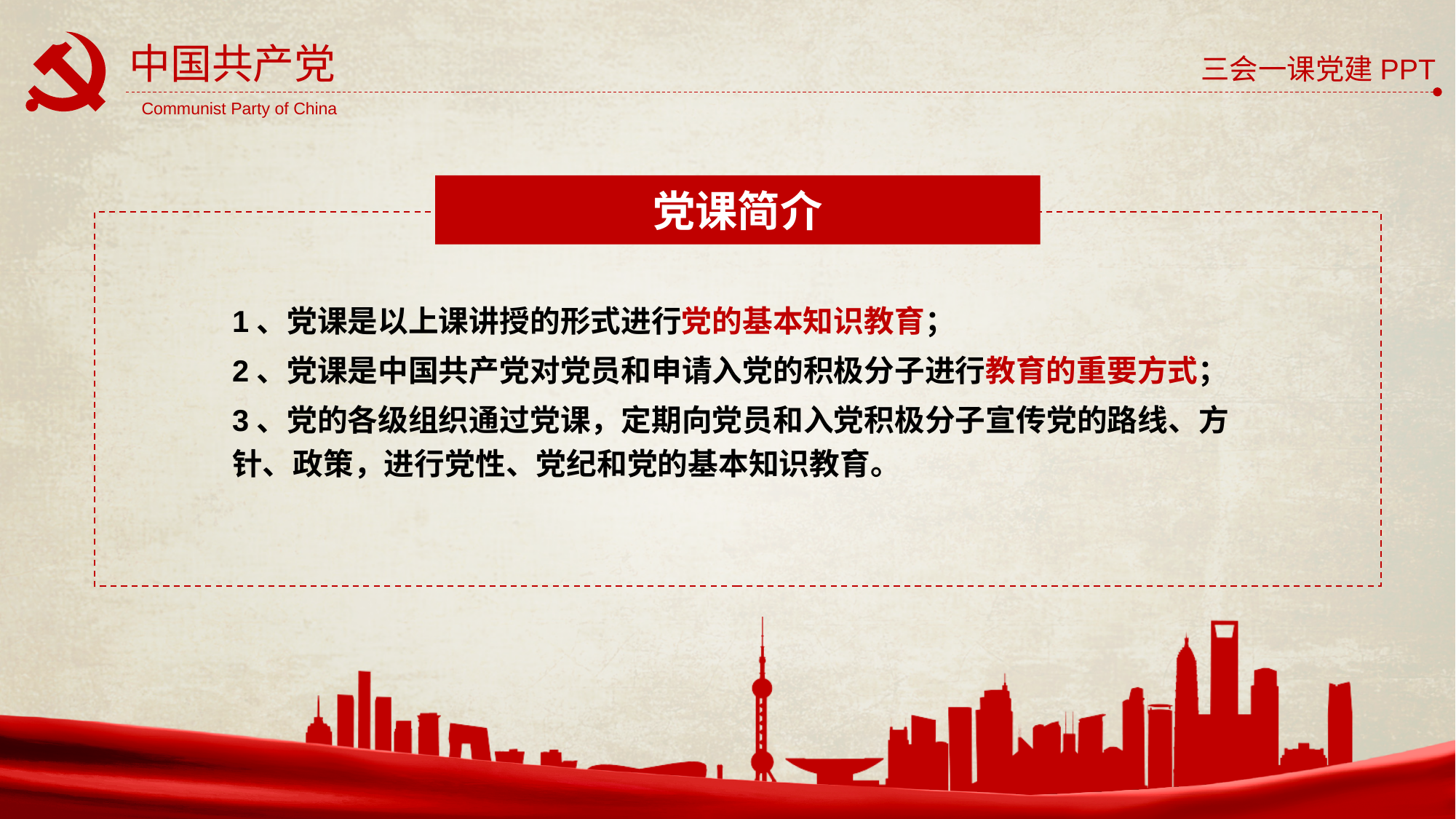

党课简介

1、党课是以上课讲授的形式进行党的基本知识教育；
2、党课是中国共产党对党员和申请入党的积极分子进行教育的重要方式；
3、党的各级组织通过党课，定期向党员和入党积极分子宣传党的路线、方针、政策，进行党性、党纪和党的基本知识教育。